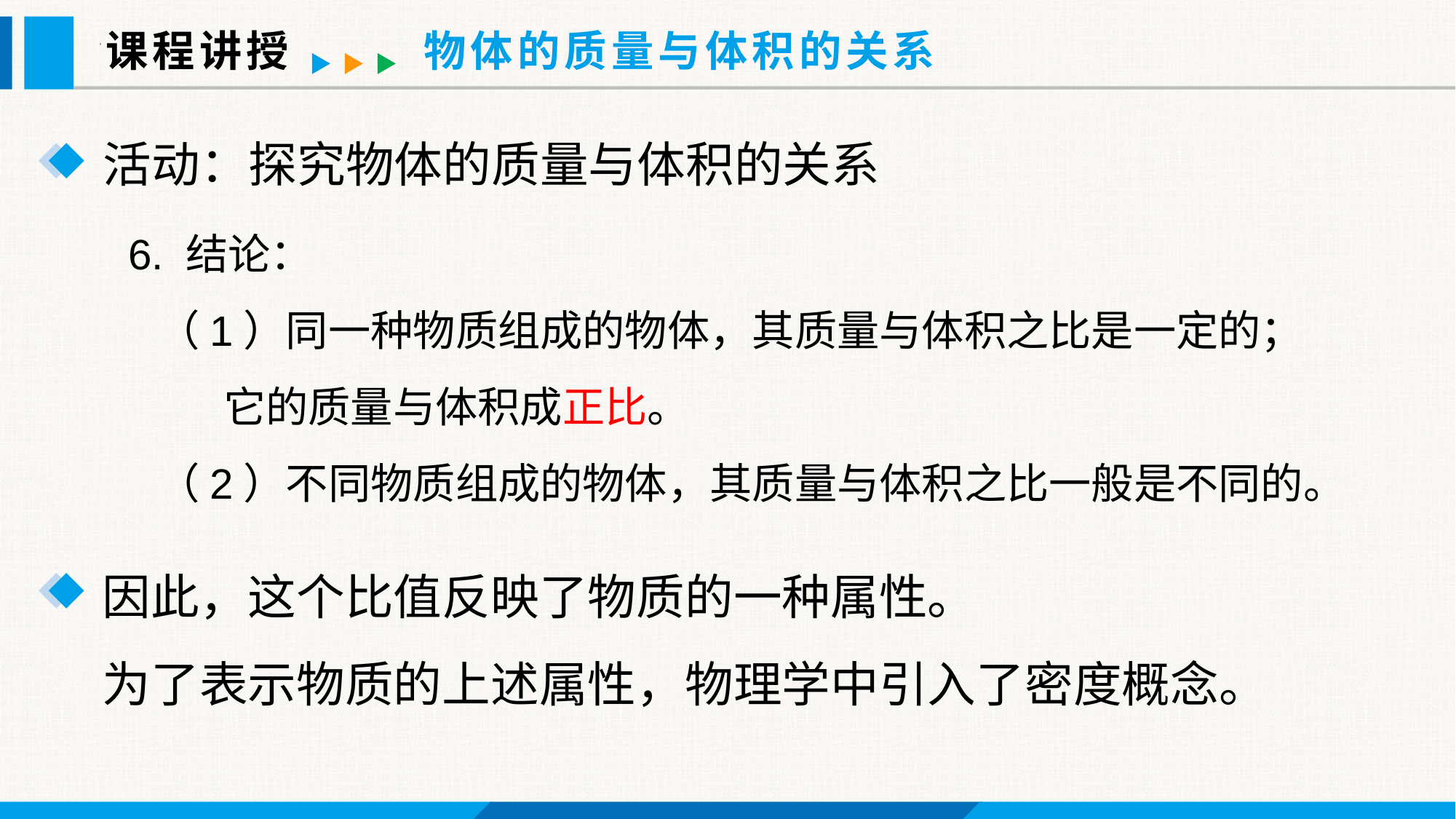

课程讲授
物体的质量与体积的关系

活动：探究物体的质量与体积的关系

6. 结论：
  （1）同一种物质组成的物体，其质量与体积之比是一定的；
         它的质量与体积成正比。
  （2）不同物质组成的物体，其质量与体积之比一般是不同的。
因此，这个比值反映了物质的一种属性。
为了表示物质的上述属性，物理学中引入了密度概念。